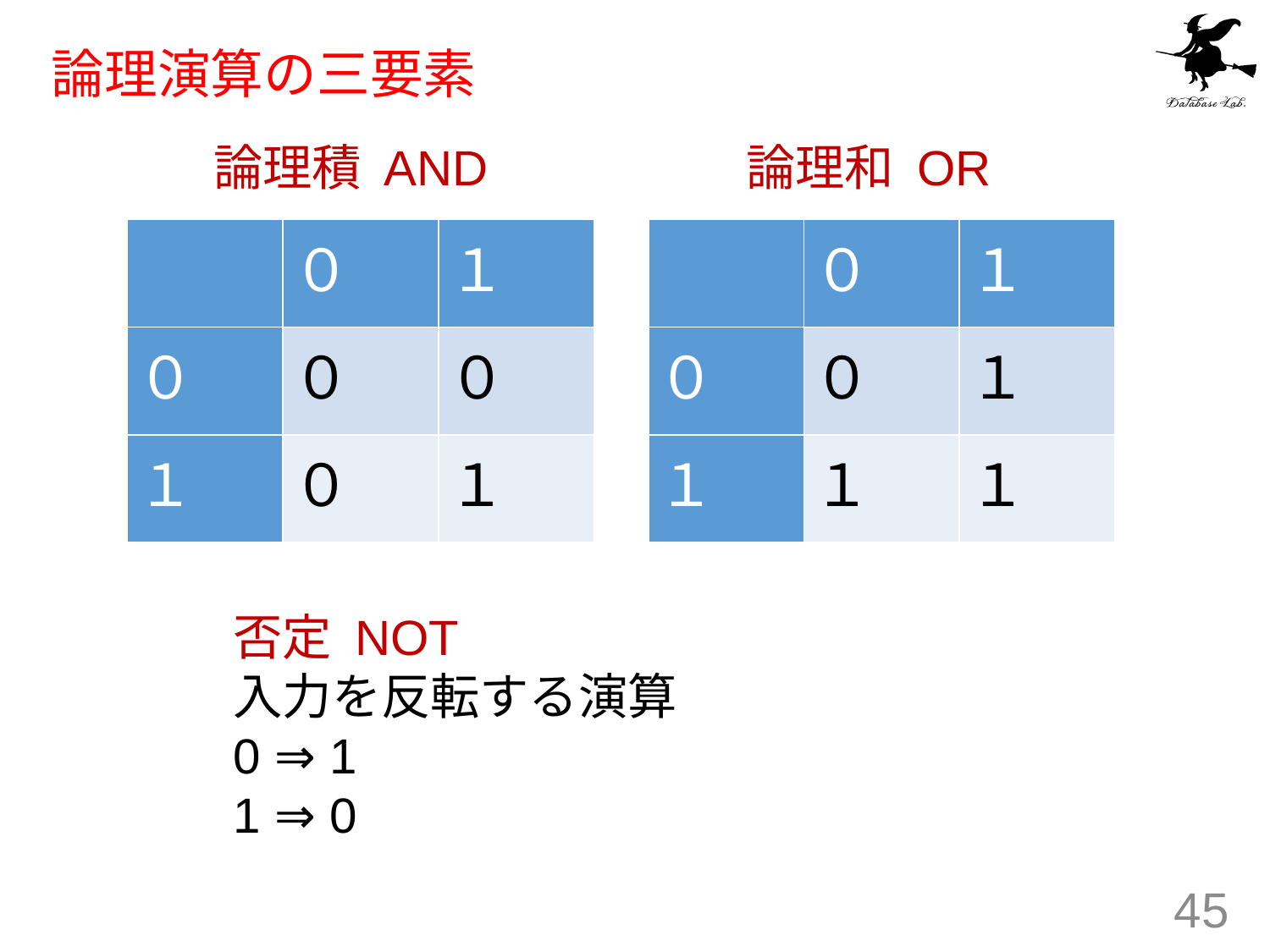

# 論理演算の三要素
論理積 AND
論理和 OR
|  | ０ | １ |
| --- | --- | --- |
| ０ | ０ | ０ |
| １ | ０ | １ |
|  | ０ | １ |
| --- | --- | --- |
| ０ | ０ | １ |
| １ | １ | １ |
否定 NOT
入力を反転する演算
0 ⇒ 1
1 ⇒ 0
45